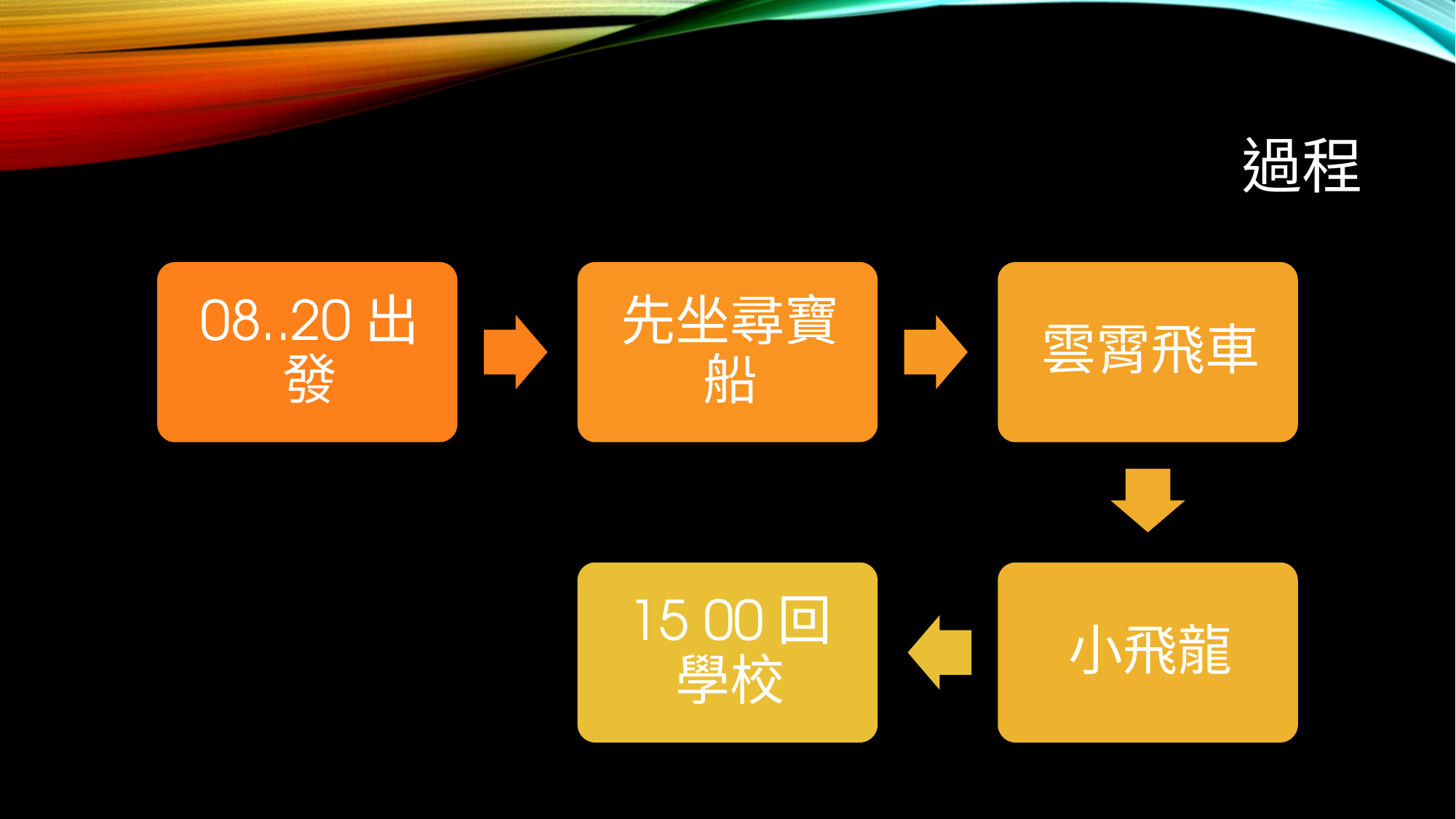

# 過程
08..20出發

先坐尋寶船

雲霄飛車

小飛龍

15 00回學校